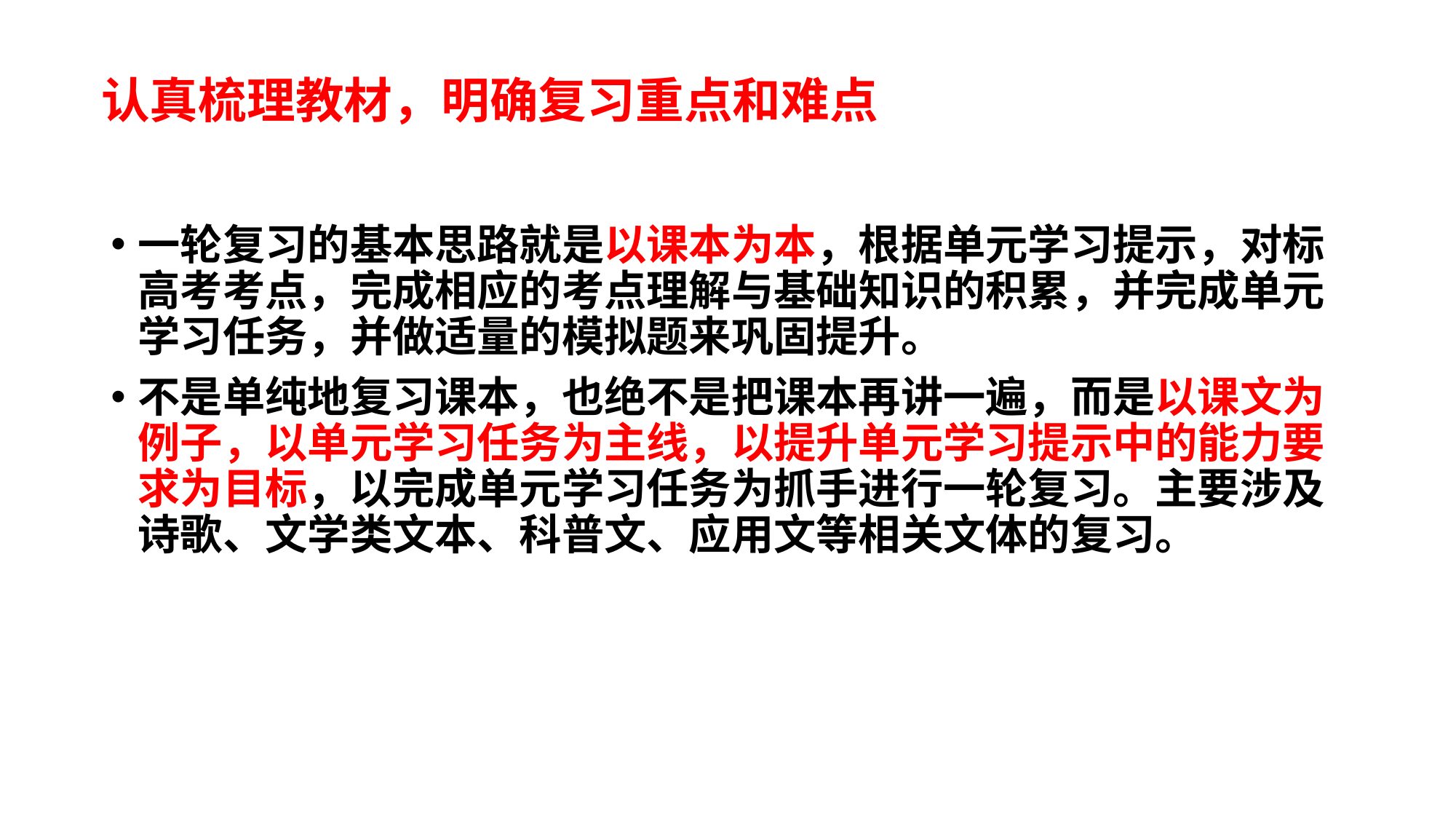

# 认真梳理教材，明确复习重点和难点
一轮复习的基本思路就是以课本为本，根据单元学习提示，对标高考考点，完成相应的考点理解与基础知识的积累，并完成单元学习任务，并做适量的模拟题来巩固提升。
不是单纯地复习课本，也绝不是把课本再讲一遍，而是以课文为例子，以单元学习任务为主线，以提升单元学习提示中的能力要求为目标，以完成单元学习任务为抓手进行一轮复习。主要涉及诗歌、文学类文本、科普文、应用文等相关文体的复习。